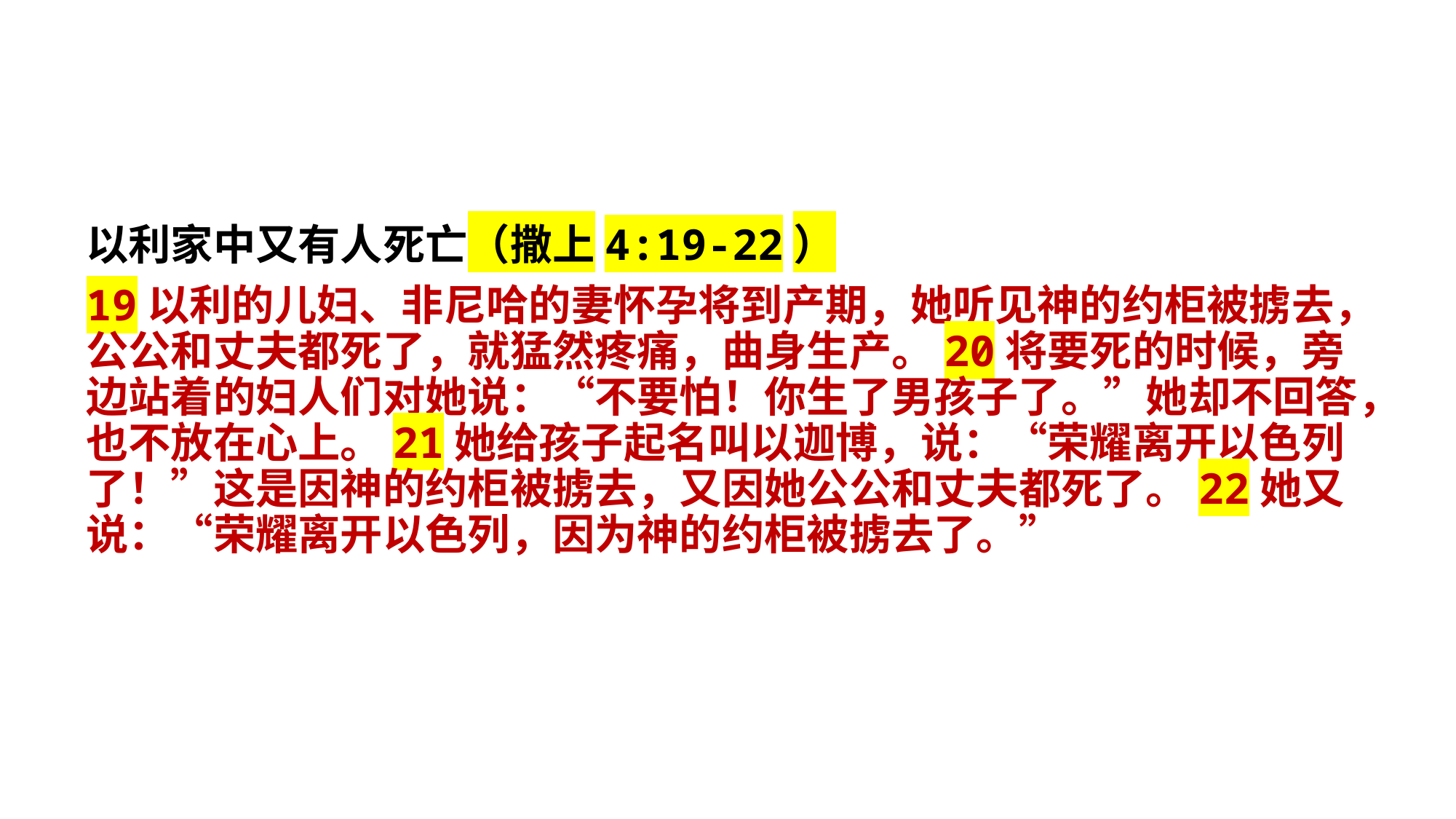

以利家中又有人死亡（撒上4:19-22）
19以利的儿妇、非尼哈的妻怀孕将到产期，她听见神的约柜被掳去，公公和丈夫都死了，就猛然疼痛，曲身生产。20将要死的时候，旁边站着的妇人们对她说：“不要怕！你生了男孩子了。”她却不回答，也不放在心上。21她给孩子起名叫以迦博，说：“荣耀离开以色列了！”这是因神的约柜被掳去，又因她公公和丈夫都死了。22她又说：“荣耀离开以色列，因为神的约柜被掳去了。”